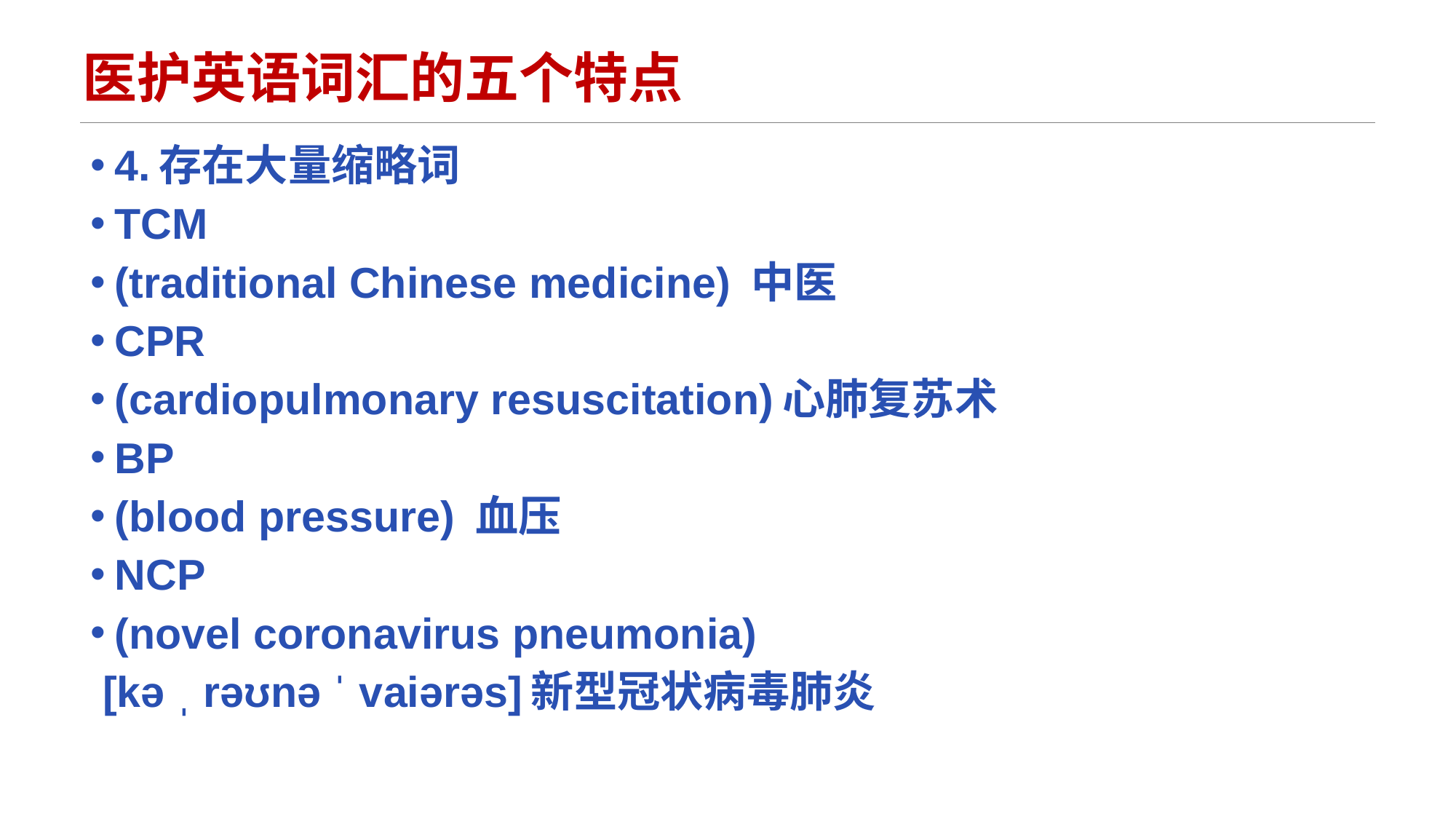

# 医护英语词汇的五个特点
4.存在大量缩略词
TCM
(traditional Chinese medicine) 中医
CPR
(cardiopulmonary resuscitation)心肺复苏术
BP
(blood pressure) 血压
NCP
(novel coronavirus pneumonia)
 [kə ˌ rəʊnə ˈ vaiərəs]新型冠状病毒肺炎